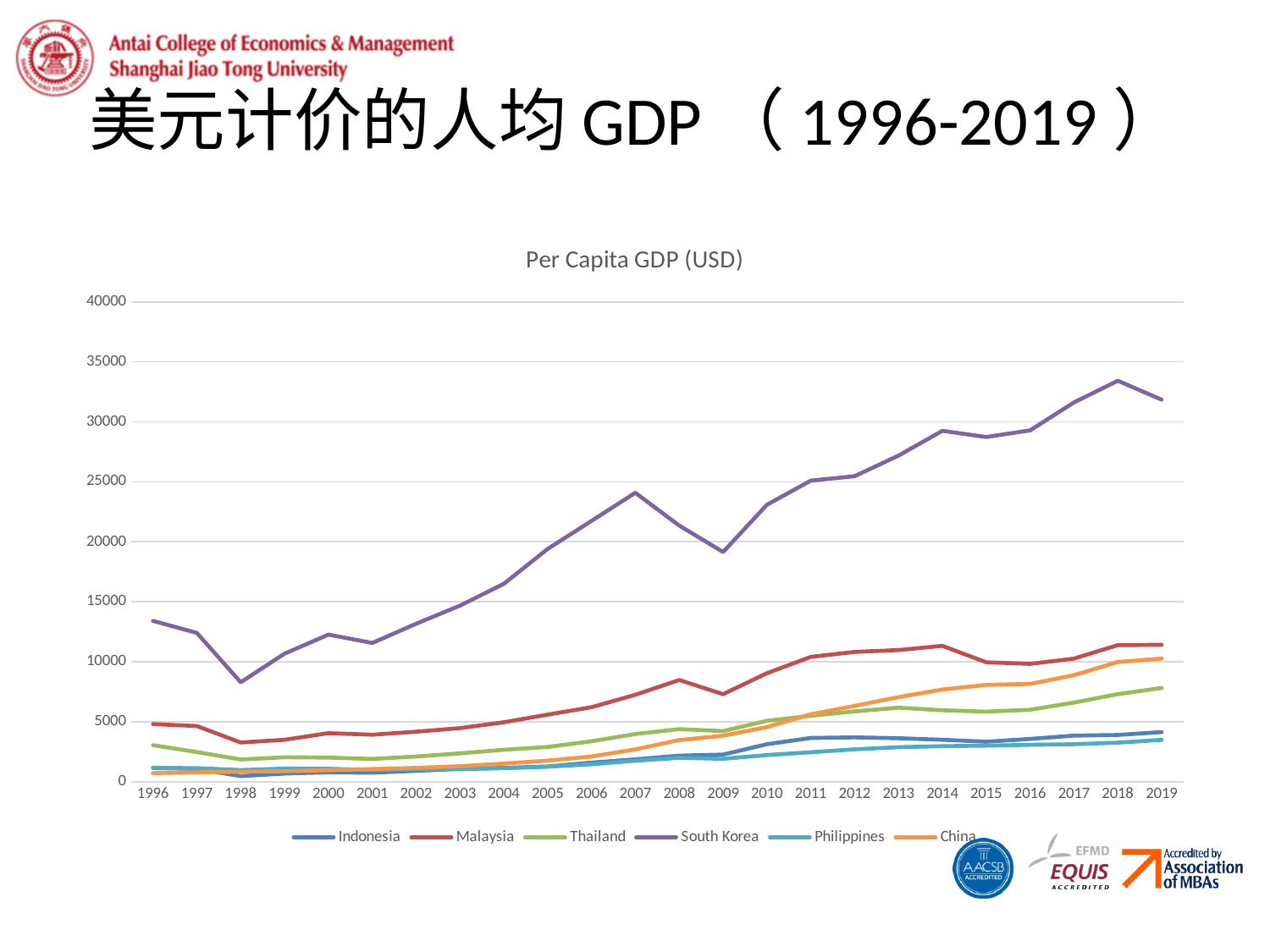

# 美元计价的人均GDP（1996-2019）

### Chart: Per Capita GDP (USD)

| Category | Indonesia | Malaysia | Thailand | South Korea | Philippines | China |
|---|---|---|---|---|---|---|
| 1996 | 1137.41011824 | 4798.61313987 | 3043.98051668 | 13403.04958623 | 1160.30968118 | 709.41375509 |
| 1997 | 1063.71236525 | 4637.865016 | 2468.18497326 | 12398.48002767 | 1127.5265485 | 781.74416434 |
| 1998 | 463.94816947 | 3263.33385007 | 1845.82886965 | 8281.69998158 | 966.98916903 | 828.5804793 |
| 1999 | 671.09861611 | 3492.66935427 | 2033.25794402 | 10672.41793344 | 1087.37815648 | 873.28706173 |
| 2000 | 780.19020099 | 4043.66205143 | 2007.73517507 | 12256.99356795 | 1072.80906434 | 959.37248364 |
| 2001 | 748.2576157 | 3913.42872624 | 1893.26405988 | 11561.24836891 | 990.56389618 | 1053.108243 |
| 2002 | 900.17757571 | 4165.72610364 | 2096.18799867 | 13165.06573606 | 1036.15931344 | 1148.50829044 |
| 2003 | 1065.64853925 | 4461.84768677 | 2359.11686709 | 14672.85747035 | 1048.00819195 | 1288.64325183 |
| 2004 | 1150.261315 | 4952.21297504 | 2660.12699829 | 16496.12009425 | 1121.4896323 | 1508.66809788 |
| 2005 | 1263.28732055 | 5587.02564962 | 2894.06265596 | 19402.50262595 | 1244.349041 | 1753.41782926 |
| 2006 | 1589.80148866 | 6209.12450826 | 3369.54340287 | 21743.47745143 | 1452.43865554 | 2099.2294346 |
| 2007 | 1860.00276311 | 7243.45598745 | 3973.01699148 | 24086.41043917 | 1744.64031269 | 2693.97006341 |
| 2008 | 2166.854167 | 8474.58682876 | 4379.65852388 | 21350.42797982 | 1991.23154167 | 3468.30460207 |
| 2009 | 2261.24722375 | 7292.49444728 | 4213.00633872 | 19143.8516053 | 1905.89471053 | 3832.23643247 |
| 2010 | 3122.36281522 | 9040.56625117 | 5076.34017439 | 23087.22564385 | 2217.47400857 | 4550.45310776 |
| 2011 | 3643.04393616 | 10399.37275335 | 5492.12125591 | 25096.26388382 | 2450.73365616 | 5618.13226712 |
| 2012 | 3694.34894603 | 10817.44287429 | 5860.58250726 | 25466.76051706 | 2694.30547299 | 6316.9183176 |
| 2013 | 3623.91158235 | 10970.1232849 | 6168.26298501 | 27182.73431019 | 2871.43090179 | 7050.64627124 |
| 2014 | 3491.62479086 | 11319.07975728 | 5951.88370234 | 29249.57522097 | 2959.64845212 | 7678.59948587 |
| 2015 | 3331.69512759 | 9955.24370829 | 5840.04652294 | 28732.23107626 | 3001.04037108 | 8066.94263494 |
| 2016 | 3562.84575642 | 9817.738457 | 5994.23147547 | 29288.87043898 | 3073.65361498 | 8147.93770549 |
| 2017 | 3837.65173121 | 10259.18178069 | 6592.9149017 | 31616.84340047 | 3123.23422944 | 8879.43866711 |
| 2018 | 3893.84642476 | 11377.4550023 | 7295.47561612 | 33422.94421008 | 3252.09232413 | 9976.67713726 |
| 2019 | 4135.56926282 | 11414.20697652 | 7806.74221106 | 31846.21823243 | 3485.08421836 | 10261.67924536 |